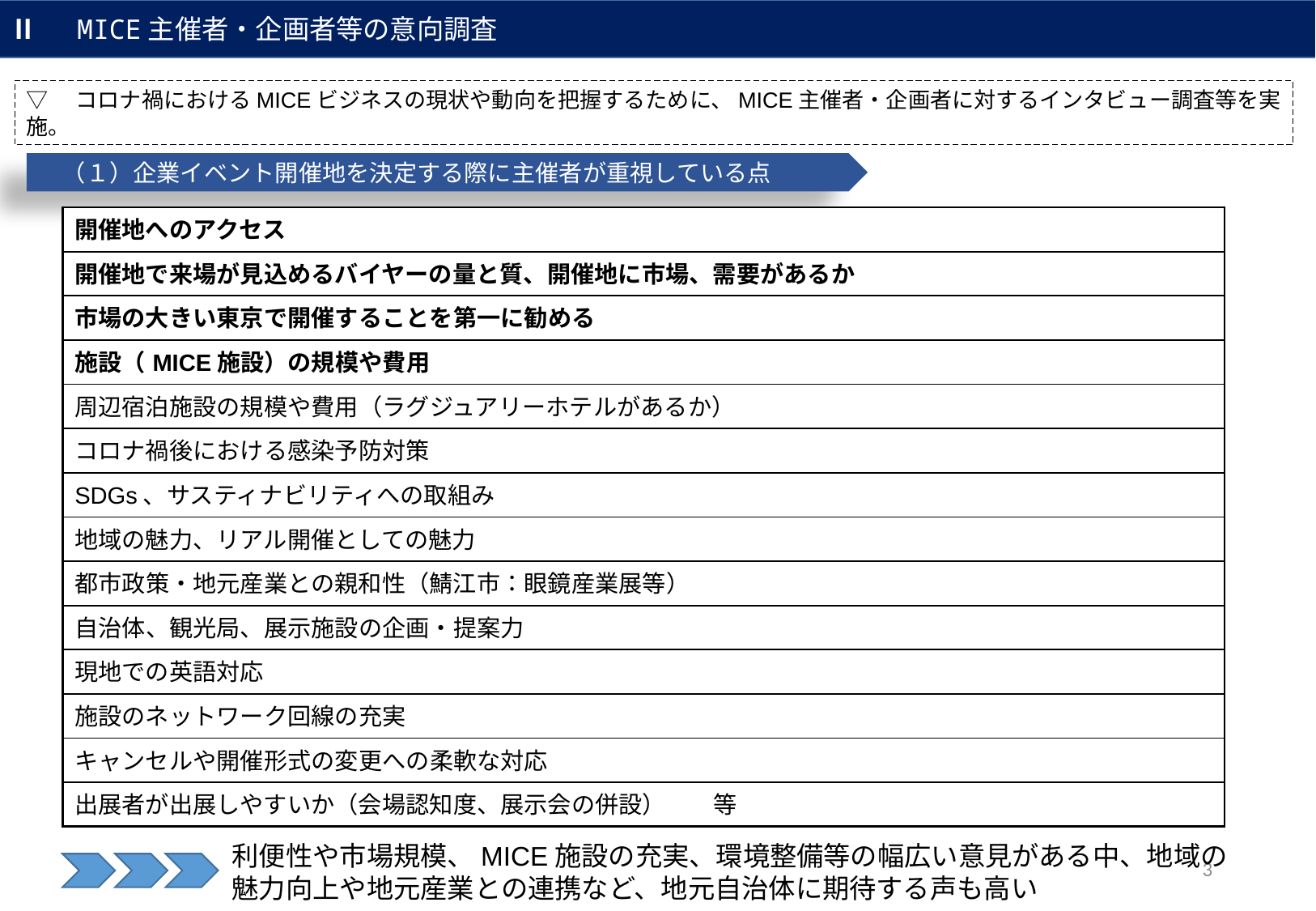

Ⅱ　MICE主催者・企画者等の意向調査
▽　コロナ禍におけるMICEビジネスの現状や動向を把握するために、MICE主催者・企画者に対するインタビュー調査等を実施。
　（１）企業イベント開催地を決定する際に主催者が重視している点
| 開催地へのアクセス |
| --- |
| 開催地で来場が見込めるバイヤーの量と質、開催地に市場、需要があるか |
| 市場の大きい東京で開催することを第一に勧める |
| 施設（MICE施設）の規模や費用 |
| 周辺宿泊施設の規模や費用（ラグジュアリーホテルがあるか） |
| コロナ禍後における感染予防対策 |
| SDGs、サスティナビリティへの取組み |
| 地域の魅力、リアル開催としての魅力 |
| 都市政策・地元産業との親和性（鯖江市：眼鏡産業展等） |
| 自治体、観光局、展示施設の企画・提案力 |
| 現地での英語対応 |
| 施設のネットワーク回線の充実 |
| キャンセルや開催形式の変更への柔軟な対応 |
| 出展者が出展しやすいか（会場認知度、展示会の併設）　　等 |
利便性や市場規模、MICE施設の充実、環境整備等の幅広い意見がある中、地域の
魅力向上や地元産業との連携など、地元自治体に期待する声も高い
3